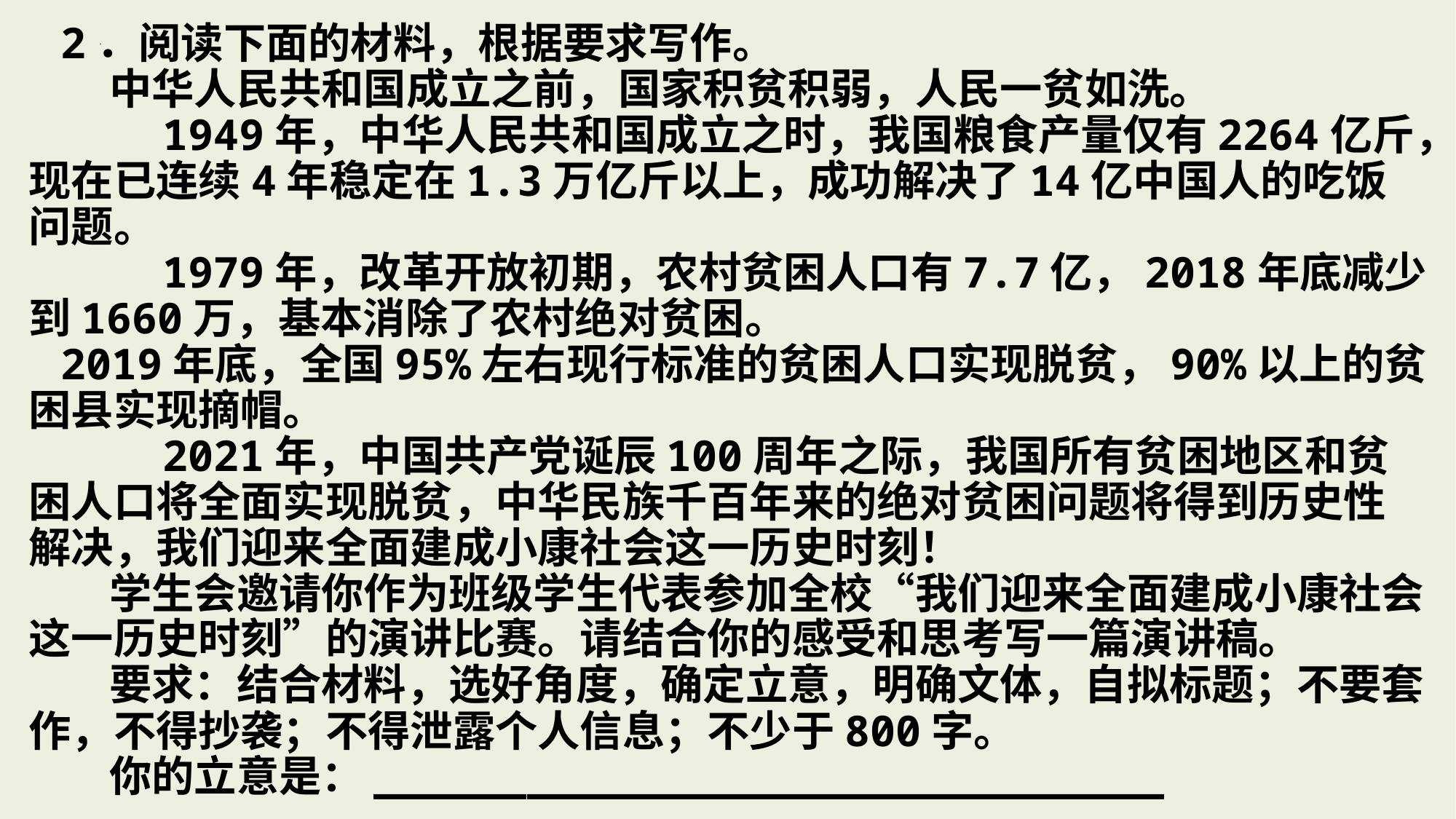

2．阅读下面的材料，根据要求写作。
    中华人民共和国成立之前，国家积贫积弱，人民一贫如洗。
    1949年，中华人民共和国成立之时，我国粮食产量仅有2264亿斤，现在已连续4年稳定在1.3万亿斤以上，成功解决了14亿中国人的吃饭问题。
    1979年，改革开放初期，农村贫困人口有7.7亿，2018年底减少到1660万，基本消除了农村绝对贫困。
2019年底，全国95%左右现行标准的贫困人口实现脱贫，90%以上的贫困县实现摘帽。
    2021年，中国共产党诞辰100周年之际，我国所有贫困地区和贫困人口将全面实现脱贫，中华民族千百年来的绝对贫困问题将得到历史性解决，我们迎来全面建成小康社会这一历史时刻！
    学生会邀请你作为班级学生代表参加全校“我们迎来全面建成小康社会这一历史时刻”的演讲比赛。请结合你的感受和思考写一篇演讲稿。
    要求：结合材料，选好角度，确定立意，明确文体，自拟标题；不要套作，不得抄袭；不得泄露个人信息；不少于800字。
    你的立意是：_______________________________